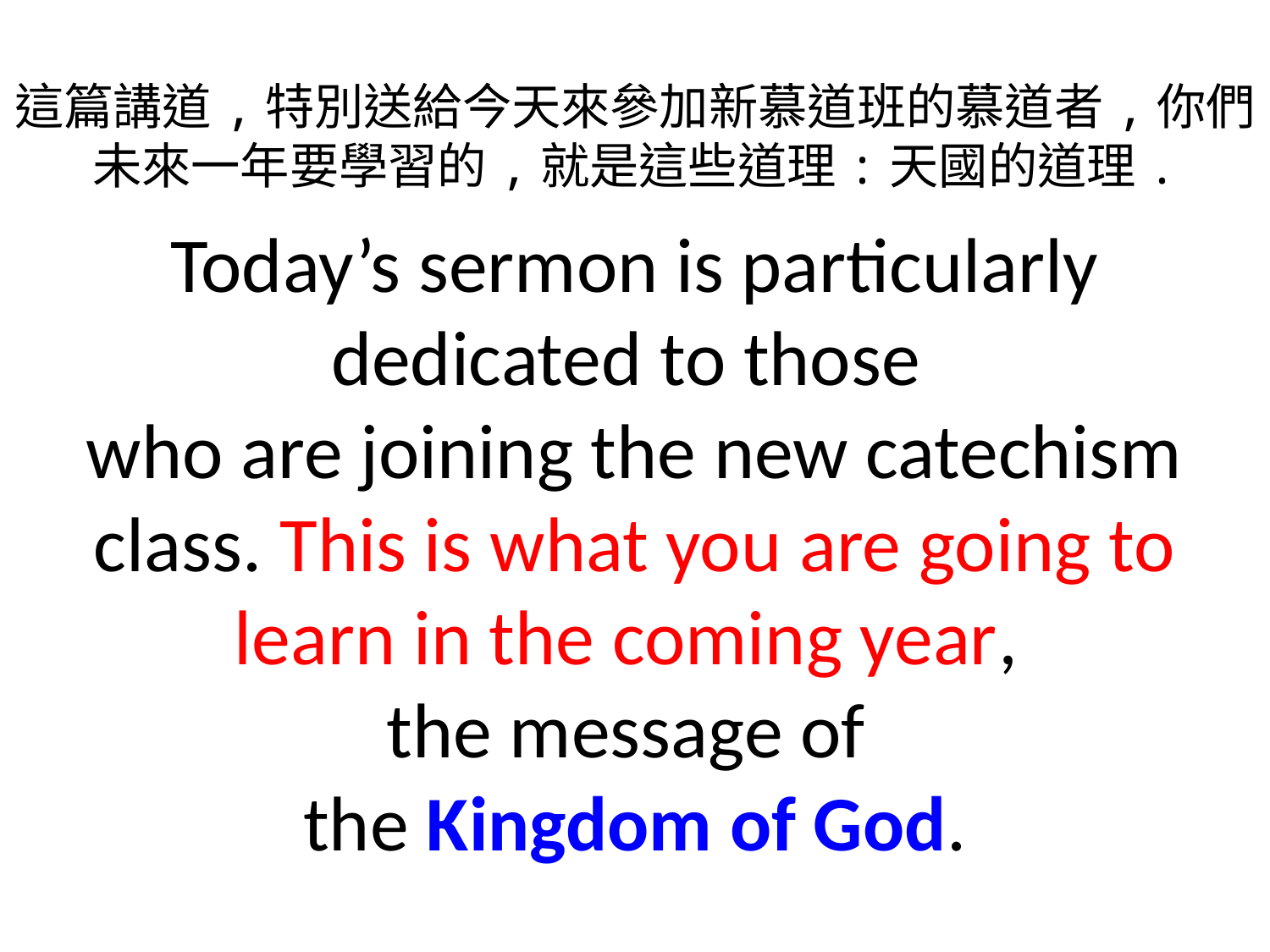

這篇講道,特別送給今天來參加新慕道班的慕道者,你們未來一年要學習的,就是這些道理:天國的道理.
Today’s sermon is particularly dedicated to those
who are joining the new catechism class. This is what you are going to learn in the coming year,
the message of
the Kingdom of God.